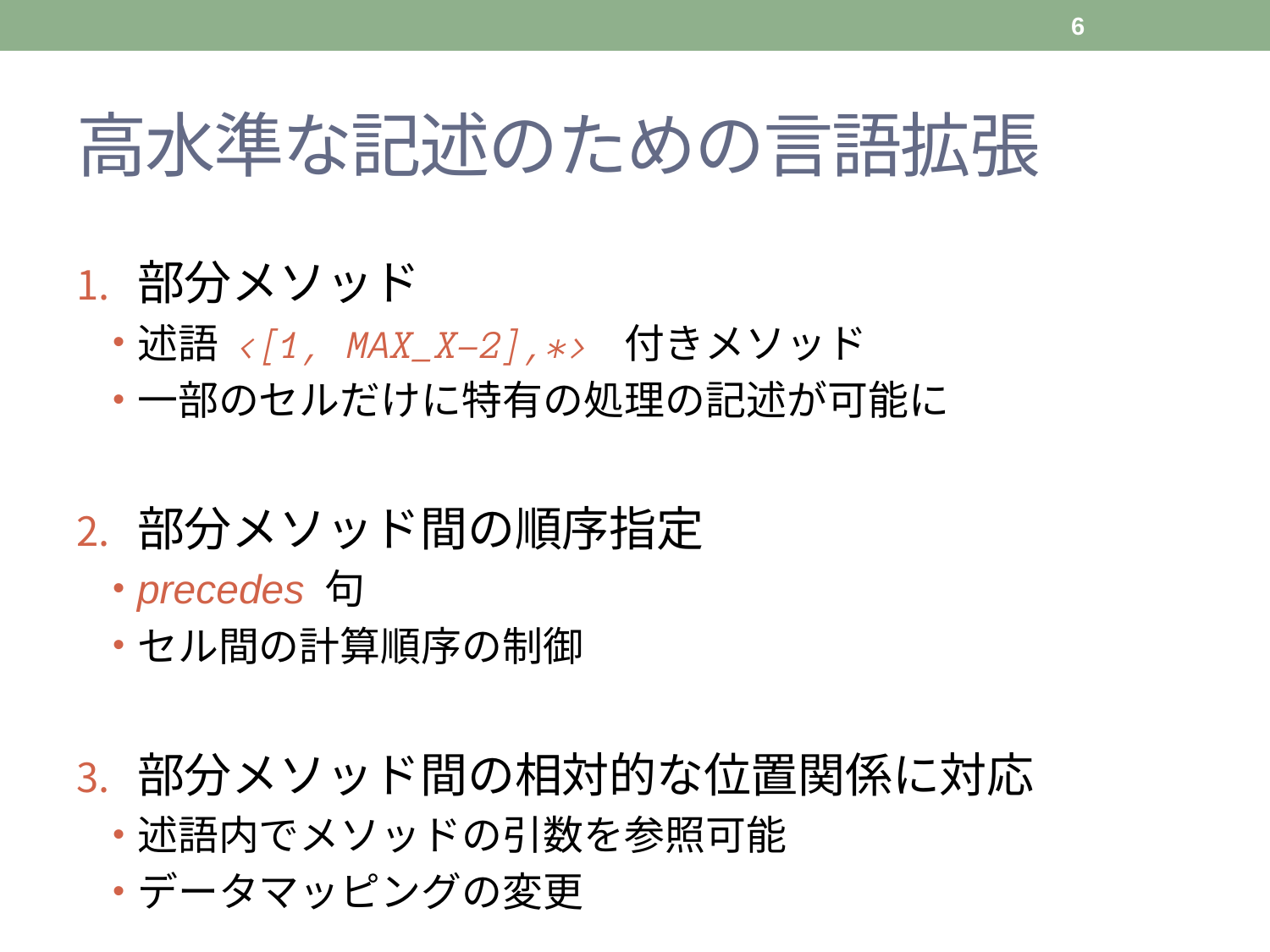

6
# 高水準な記述のための言語拡張
部分メソッド
述語 <[1, MAX_X-2],*> 付きメソッド
一部のセルだけに特有の処理の記述が可能に

部分メソッド間の順序指定
precedes 句
セル間の計算順序の制御

部分メソッド間の相対的な位置関係に対応
述語内でメソッドの引数を参照可能
データマッピングの変更